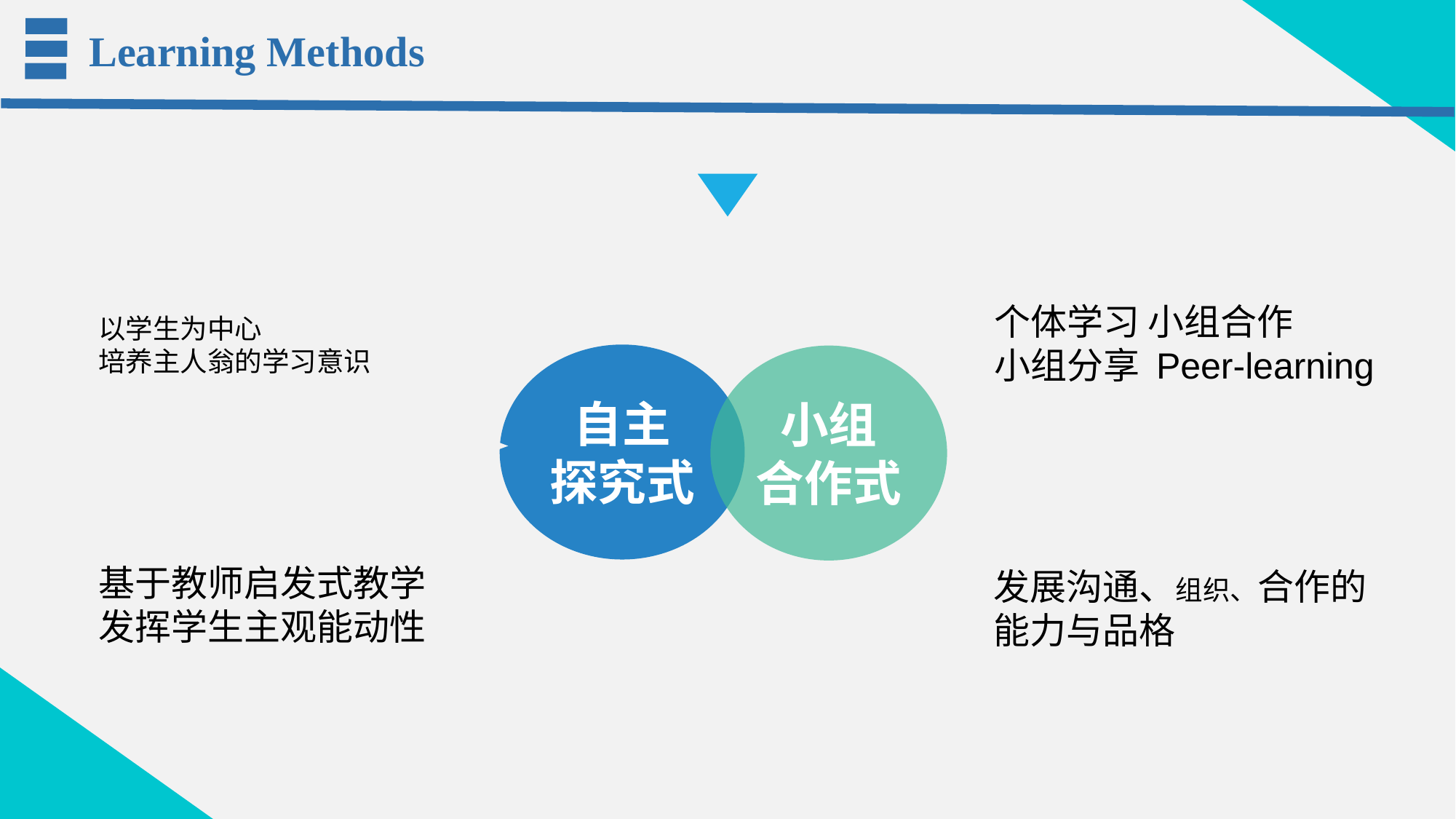

Learning Methods

个体学习 小组合作
小组分享 Peer-learning

以学生为中心
培养主人翁的学习意识
自主
探究式
小组
合作式
基于教师启发式教学
发挥学生主观能动性
发展沟通、组织、合作的能力与品格